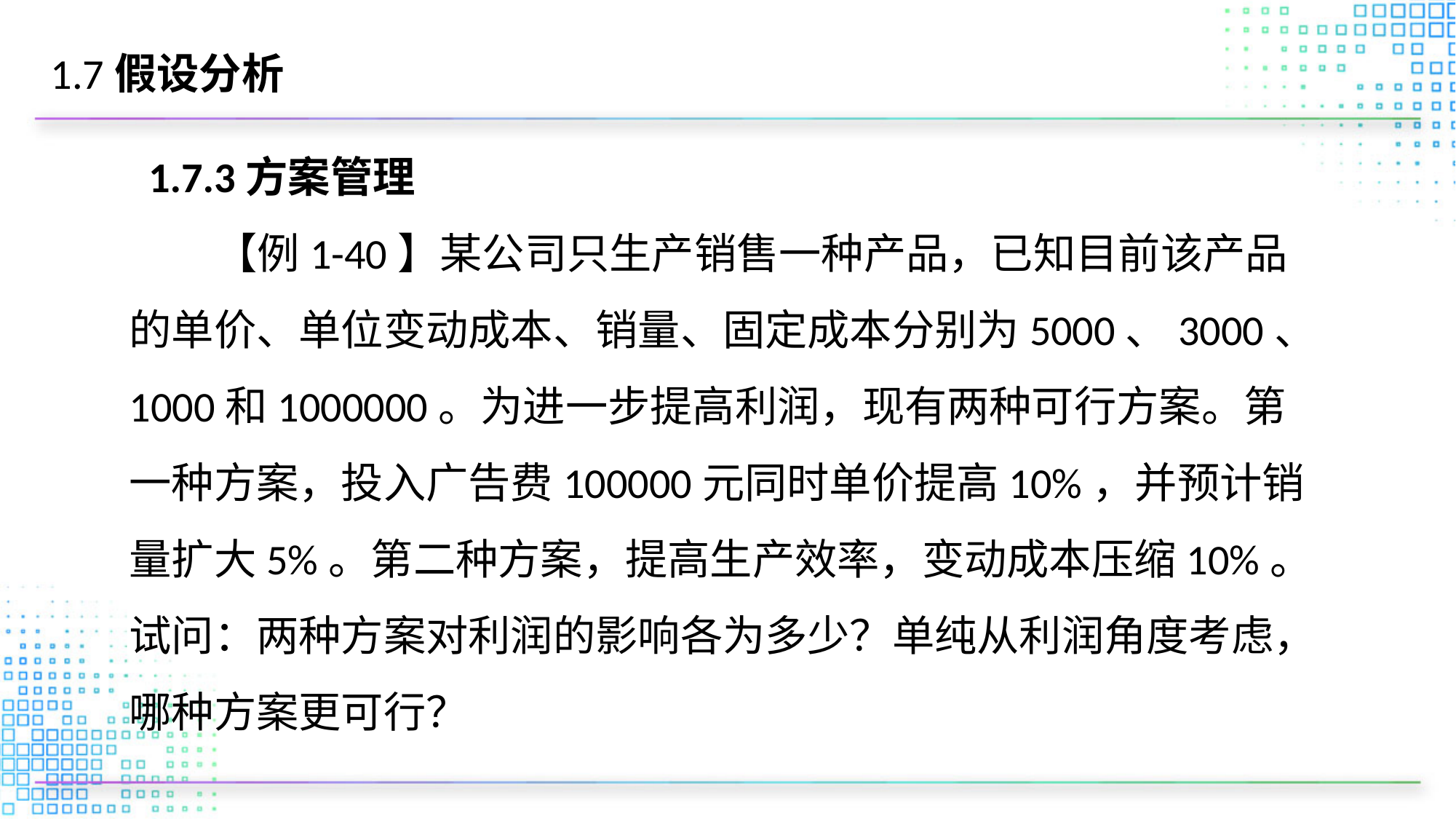

# 1.7假设分析
  1.7.3方案管理
        【例1-40】某公司只生产销售一种产品，已知目前该产品的单价、单位变动成本、销量、固定成本分别为5000、3000、1000和1000000。为进一步提高利润，现有两种可行方案。第一种方案，投入广告费100000元同时单价提高10%，并预计销量扩大5%。第二种方案，提高生产效率，变动成本压缩10%。试问：两种方案对利润的影响各为多少？单纯从利润角度考虑，哪种方案更可行？